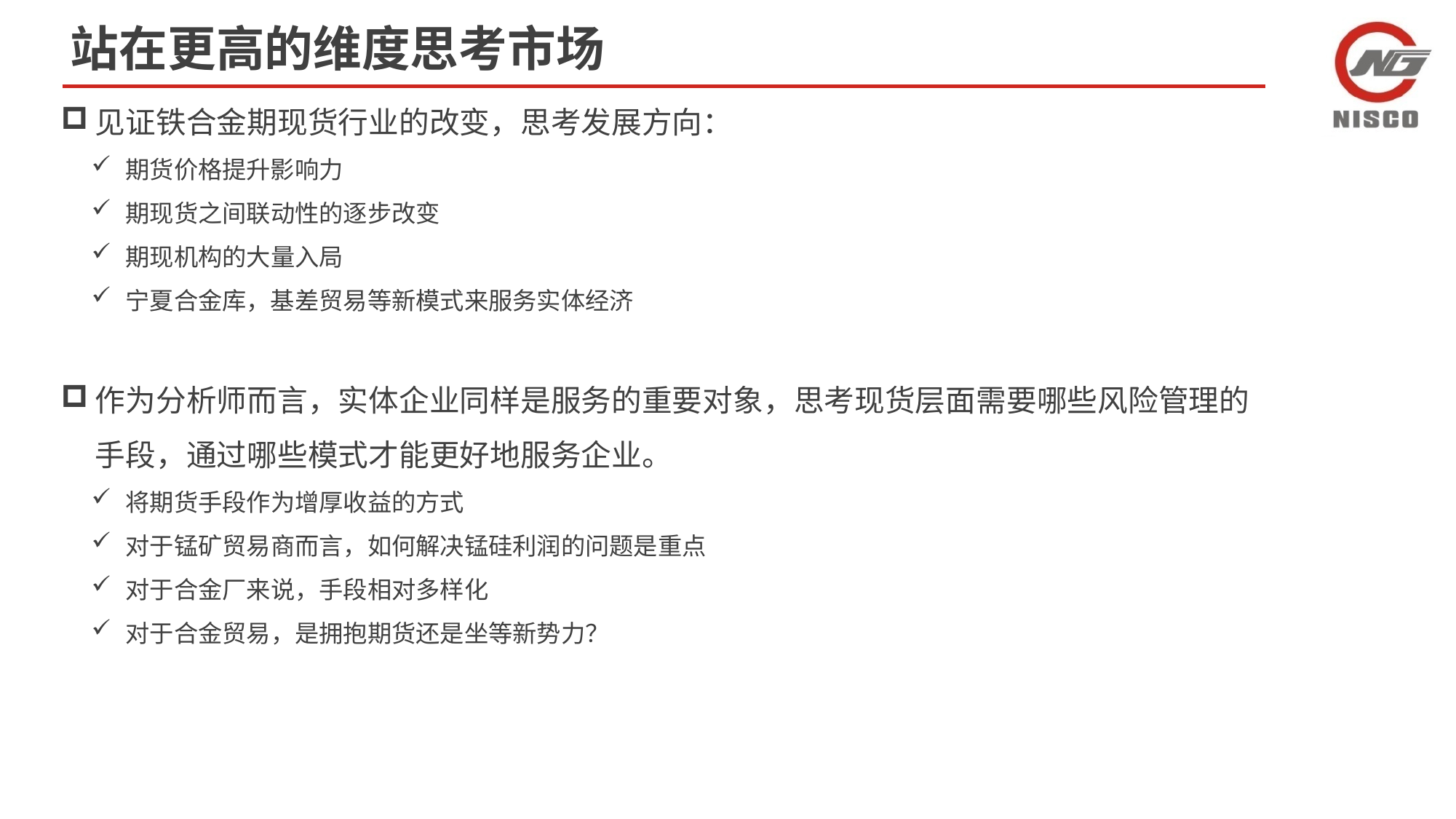

站在更高的维度思考市场
见证铁合金期现货行业的改变，思考发展方向：
期货价格提升影响力
期现货之间联动性的逐步改变
期现机构的大量入局
宁夏合金库，基差贸易等新模式来服务实体经济

作为分析师而言，实体企业同样是服务的重要对象，思考现货层面需要哪些风险管理的手段，通过哪些模式才能更好地服务企业。
将期货手段作为增厚收益的方式
对于锰矿贸易商而言，如何解决锰硅利润的问题是重点
对于合金厂来说，手段相对多样化
对于合金贸易，是拥抱期货还是坐等新势力？